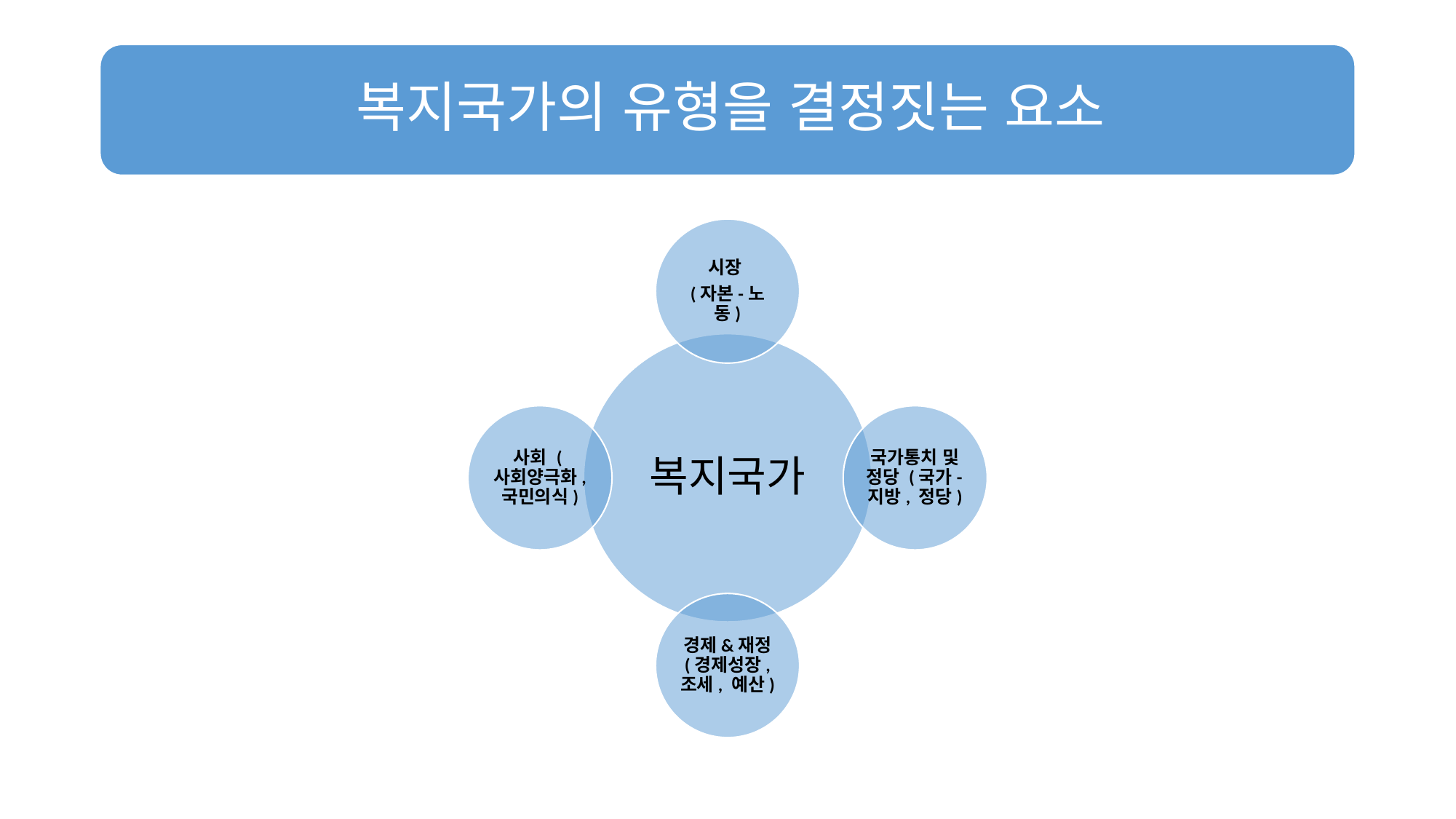

복지국가의 유형을 결정짓는 요소
복지국가
시장
(자본-노동)
국가통치 및 정당 (국가-지방, 정당)
경제&재정 (경제성장, 조세, 예산)
사회 (사회양극화, 국민의식)